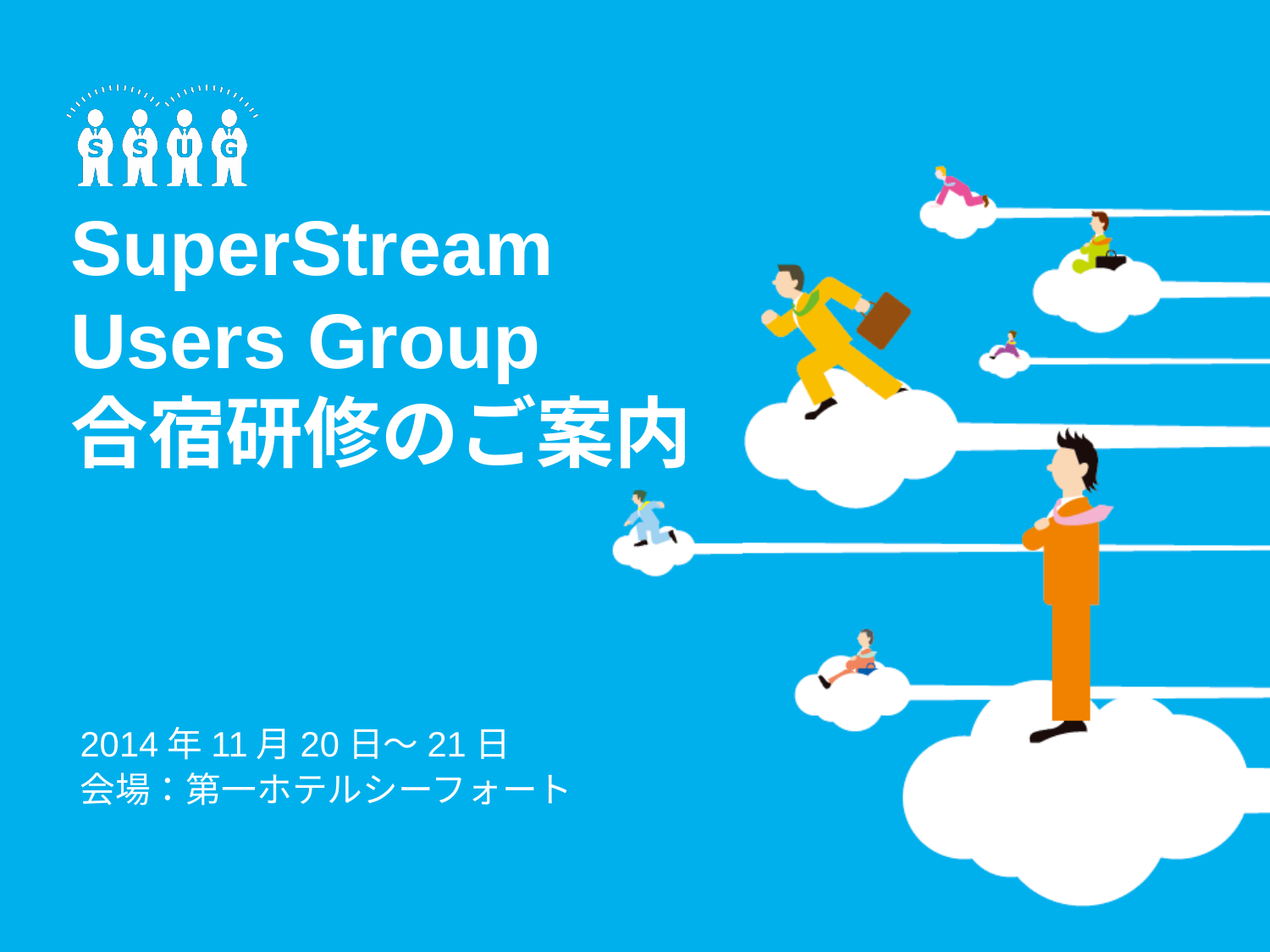

# SuperStream Users Group 合宿研修のご案内
2014年11月20日～21日
会場：第一ホテルシーフォート